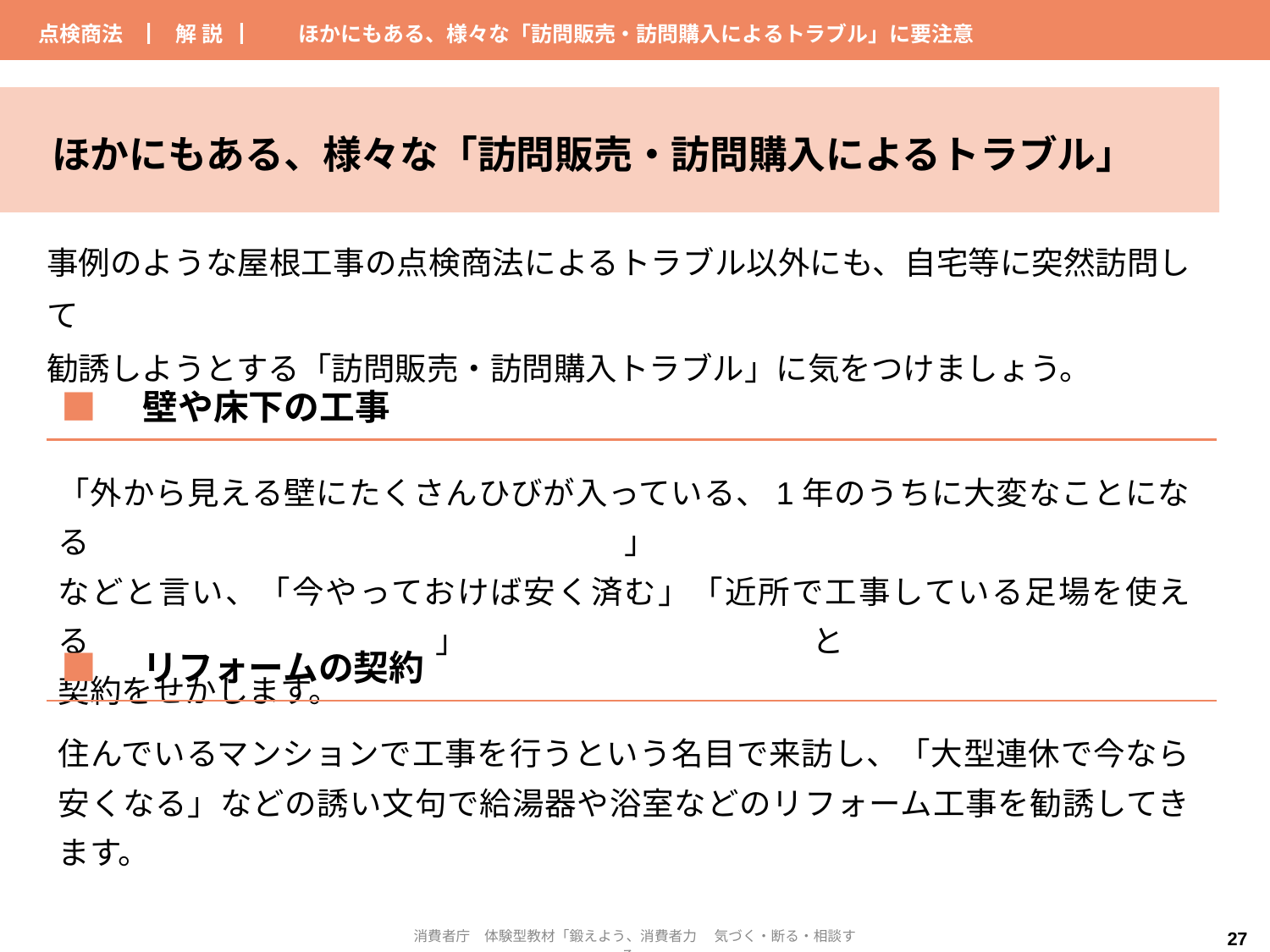

| 点検商法 | ▏解 説▕ | ほかにもある、様々な「訪問販売・訪問購入によるトラブル」に要注意 |  |
| --- | --- | --- | --- |

ほかにもある、様々な「訪問販売・訪問購入によるトラブル」
事例のような屋根工事の点検商法によるトラブル以外にも、自宅等に突然訪問して
勧誘しようとする「訪問販売・訪問購入トラブル」に気をつけましょう。
| ■　壁や床下の工事 |
| --- |
「外から見える壁にたくさんひびが入っている、1年のうちに大変なことになる」
などと言い、「今やっておけば安く済む」「近所で工事している足場を使える」と
契約をせかします。
| ■　リフォームの契約 |
| --- |
住んでいるマンションで工事を行うという名目で来訪し、「大型連休で今なら安くなる」などの誘い文句で給湯器や浴室などのリフォーム工事を勧誘してきます。